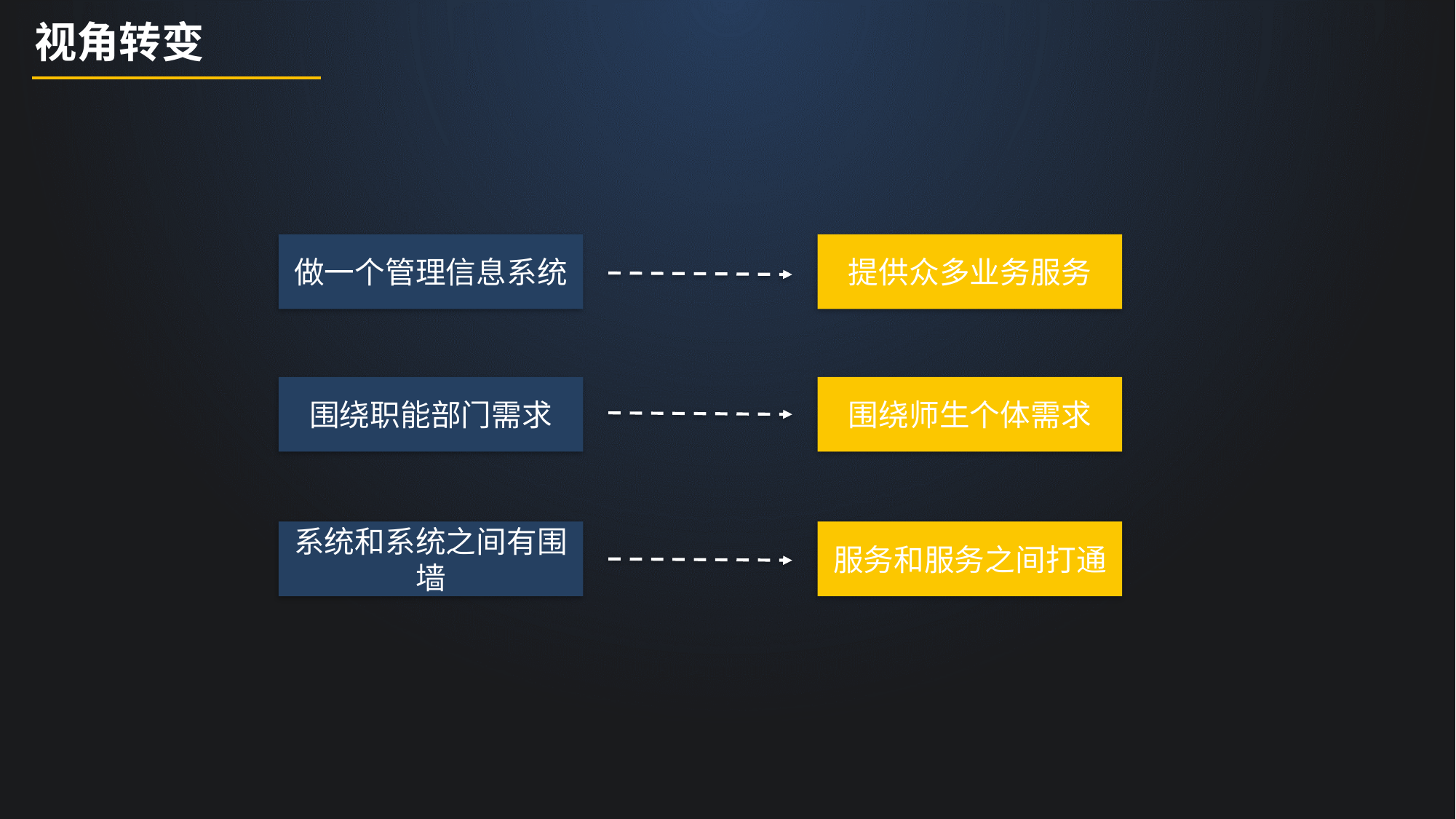

视角转变
做一个管理信息系统
提供众多业务服务
围绕职能部门需求
围绕师生个体需求
系统和系统之间有围墙
服务和服务之间打通